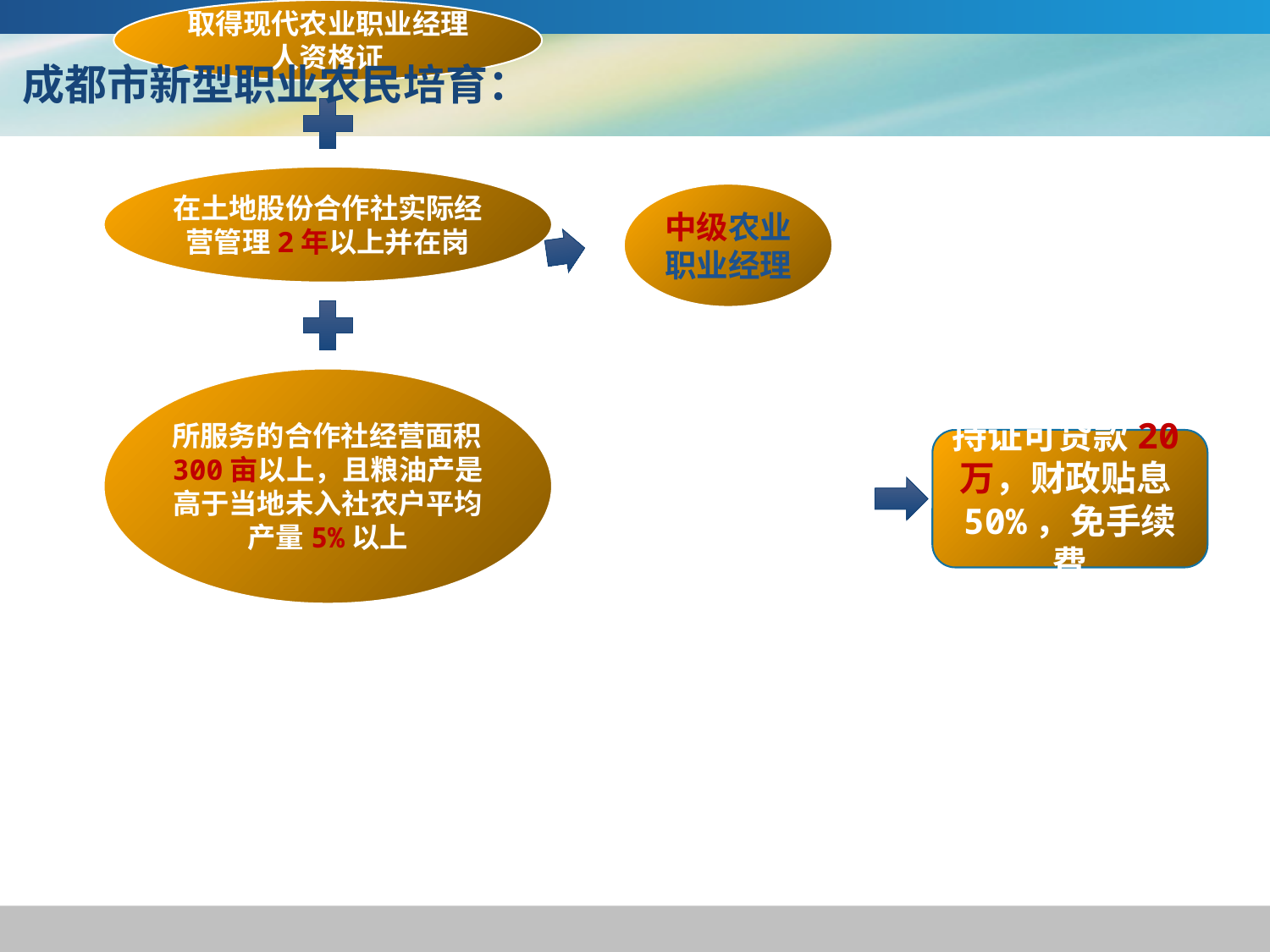

成都市新型职业农民培育：
#

取得现代农业职业经理人资格证

在土地股份合作社实际经营管理2年以上并在岗

所服务的合作社经营面积300亩以上，且粮油产是高于当地未入社农户平均产量5%以上
中级农业职业经理
持证可贷款20万，财政贴息50%，免手续费